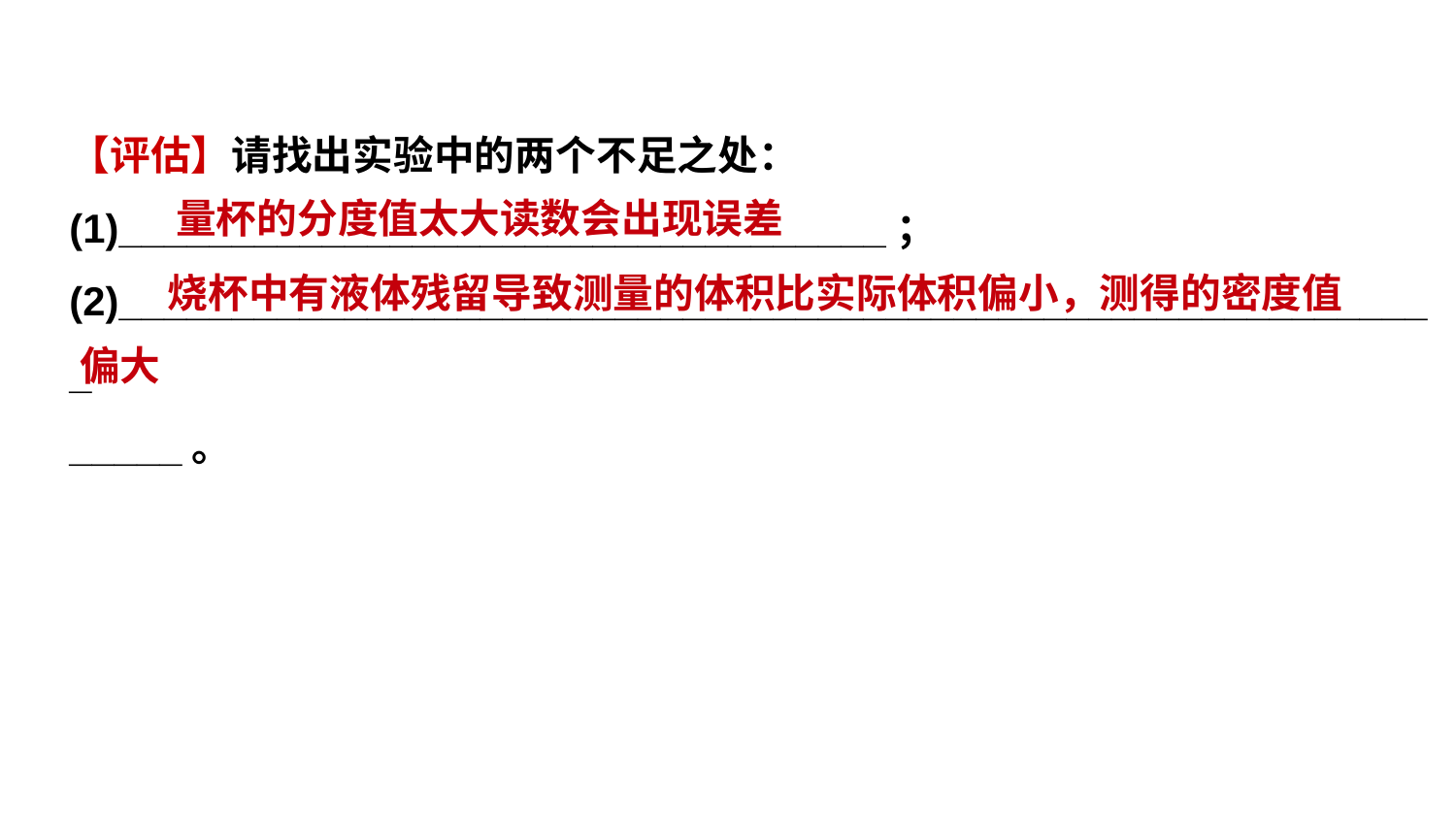

【评估】请找出实验中的两个不足之处：
(1)__________________________________；
(2)___________________________________________________________
_____。
量杯的分度值太大读数会出现误差
烧杯中有液体残留导致测量的体积比实际体积偏小，测得的密度值
偏大